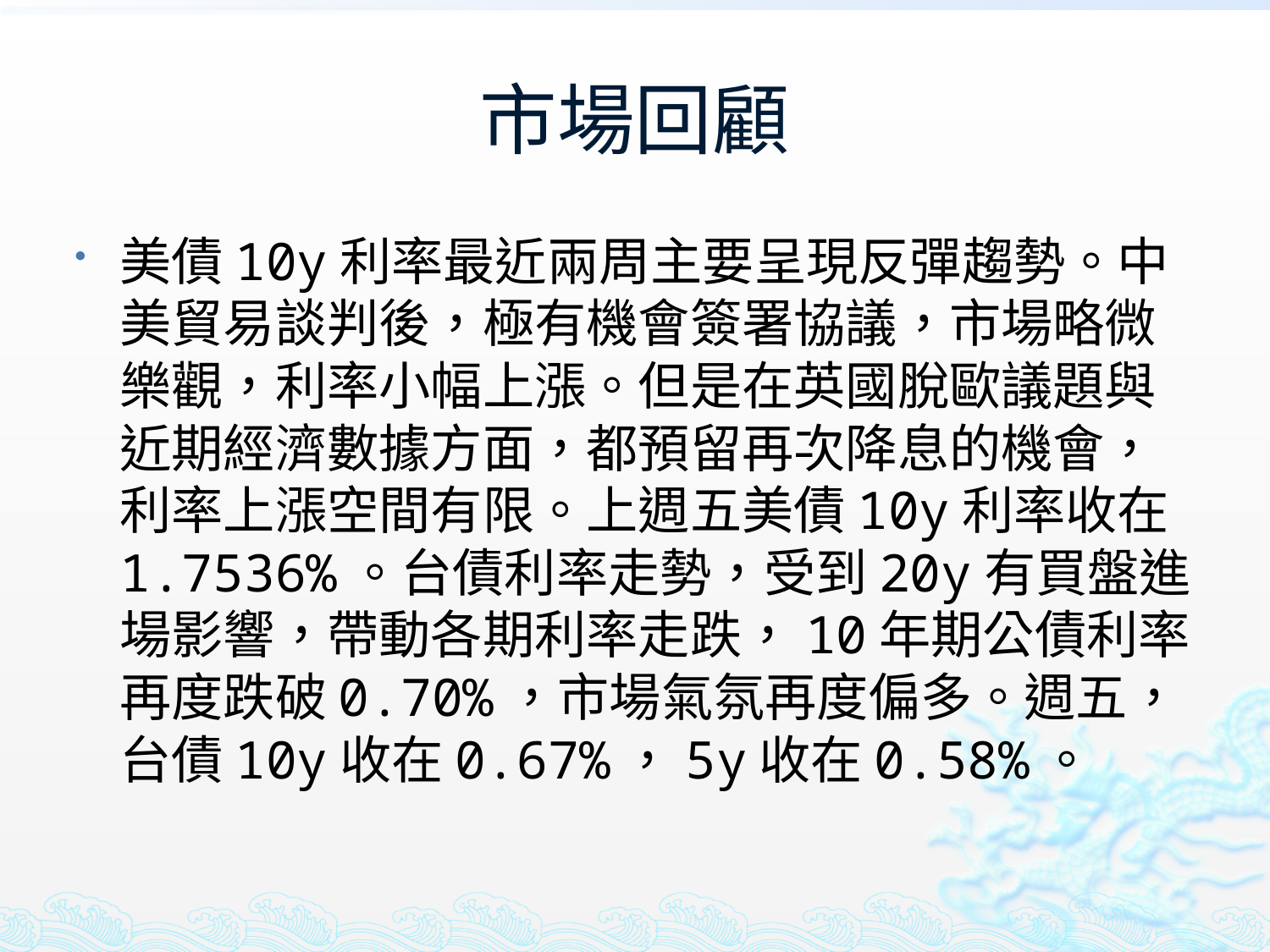

# 市場回顧
美債10y利率最近兩周主要呈現反彈趨勢。中美貿易談判後，極有機會簽署協議，市場略微樂觀，利率小幅上漲。但是在英國脫歐議題與近期經濟數據方面，都預留再次降息的機會，利率上漲空間有限。上週五美債10y利率收在1.7536%。台債利率走勢，受到20y有買盤進場影響，帶動各期利率走跌，10年期公債利率再度跌破0.70%，市場氣氛再度偏多。週五，台債10y收在0.67%，5y收在0.58%。